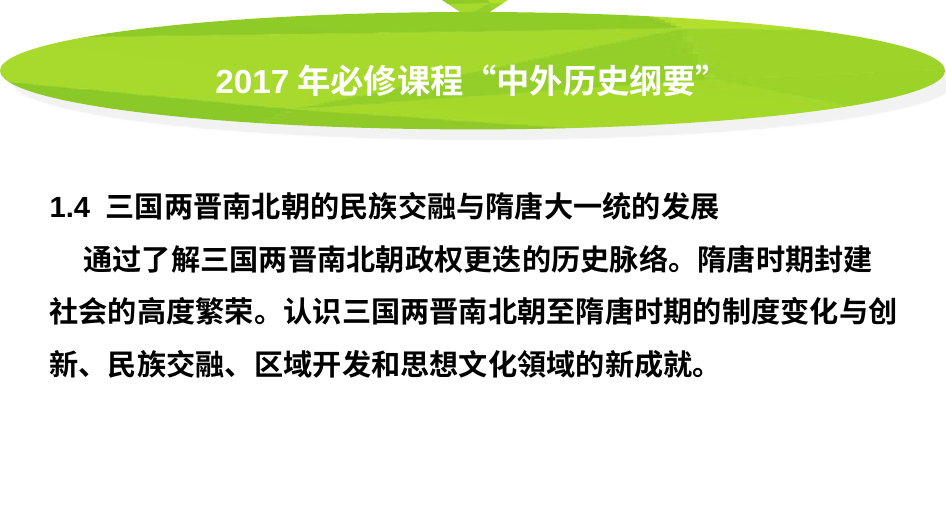

2017年必修课程“中外历史纲要”

1.4 三国两晋南北朝的民族交融与隋唐大一统的发展
    通过了解三国两晋南北朝政权更迭的历史脉络。隋唐时期封建社会的高度繁荣。认识三国两晋南北朝至隋唐时期的制度变化与创新、民族交融、区域开发和思想文化領域的新成就。